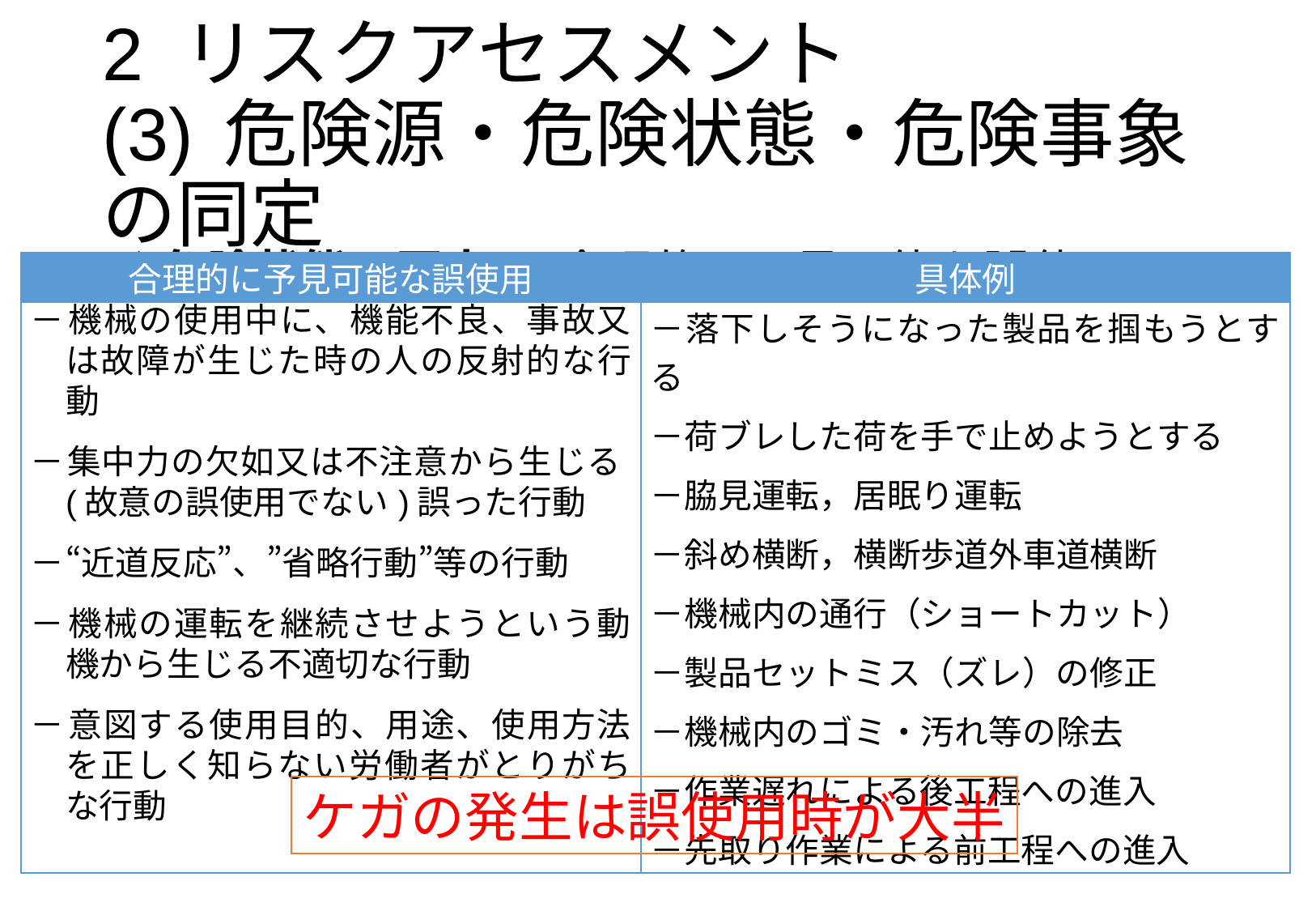

# 2 リスクアセスメント (3)	危険源・危険状態・危険事象の同定
イ 危険状態の同定 － 合理的に予見可能な誤使用

| 合理的に予見可能な誤使用 | 具体例 |
| --- | --- |
| － 機械の使用中に、機能不良、事故又は故障が生じた時の人の反射的な行動 － 集中力の欠如又は不注意から生じる(故意の誤使用でない)誤った行動 － “近道反応”、”省略行動”等の行動 － 機械の運転を継続させようという動機から生じる不適切な行動 － 意図する使用目的、用途、使用方法を正しく知らない労働者がとりがちな行動 | －落下しそうになった製品を掴もうとする －荷ブレした荷を手で止めようとする －脇見運転，居眠り運転 －斜め横断，横断歩道外車道横断 －機械内の通行（ショートカット） －製品セットミス（ズレ）の修正 －機械内のゴミ・汚れ等の除去 －作業遅れによる後工程への進入 －先取り作業による前工程への進入 |
ケガの発生は誤使用時が大半